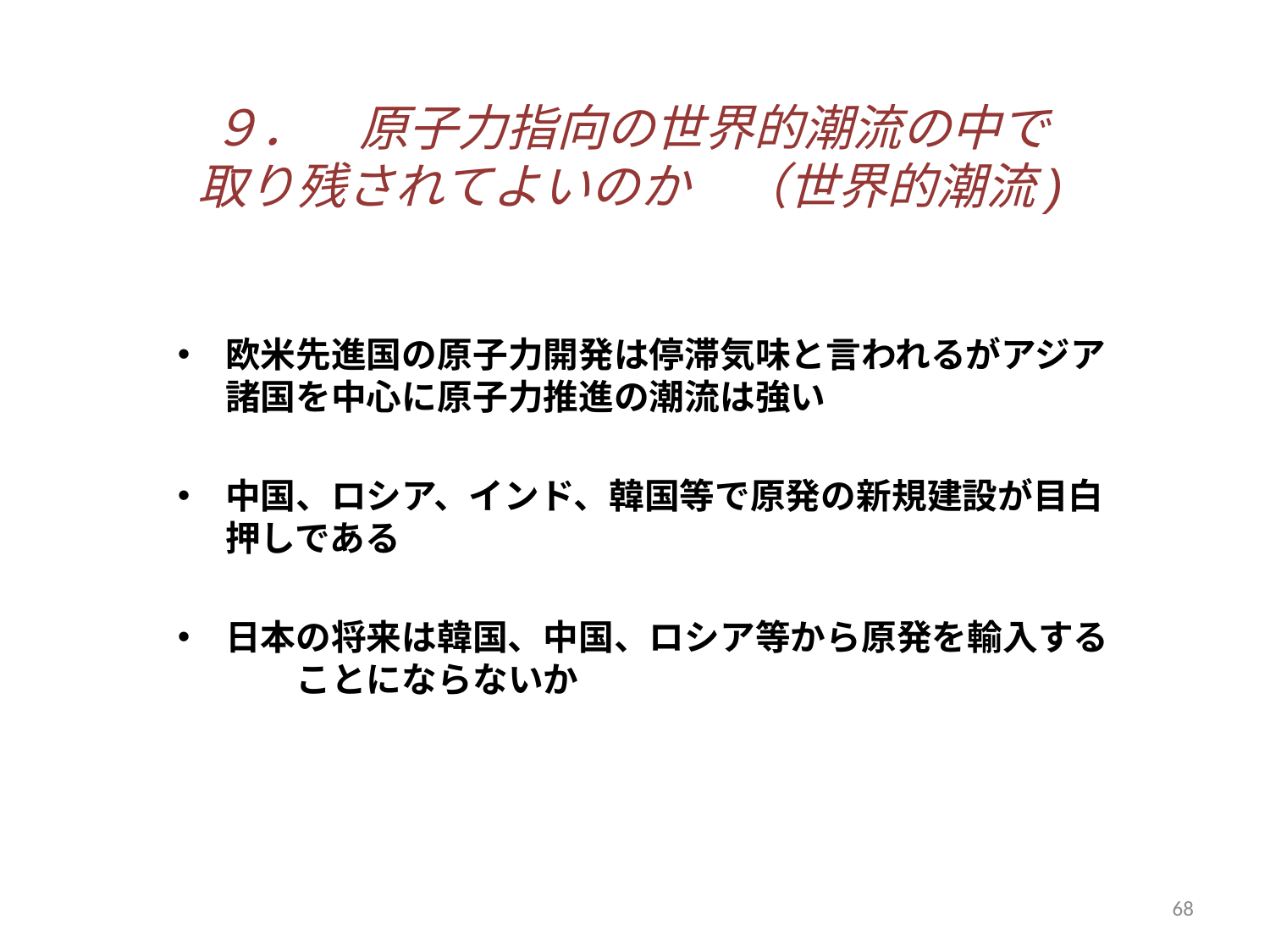

# ９．　原子力指向の世界的潮流の中で 取り残されてよいのか　（世界的潮流)
欧米先進国の原子力開発は停滞気味と言われるがアジア諸国を中心に原子力推進の潮流は強い

中国、ロシア、インド、韓国等で原発の新規建設が目白押しである

日本の将来は韓国、中国、ロシア等から原発を輸入する　　ことにならないか
68